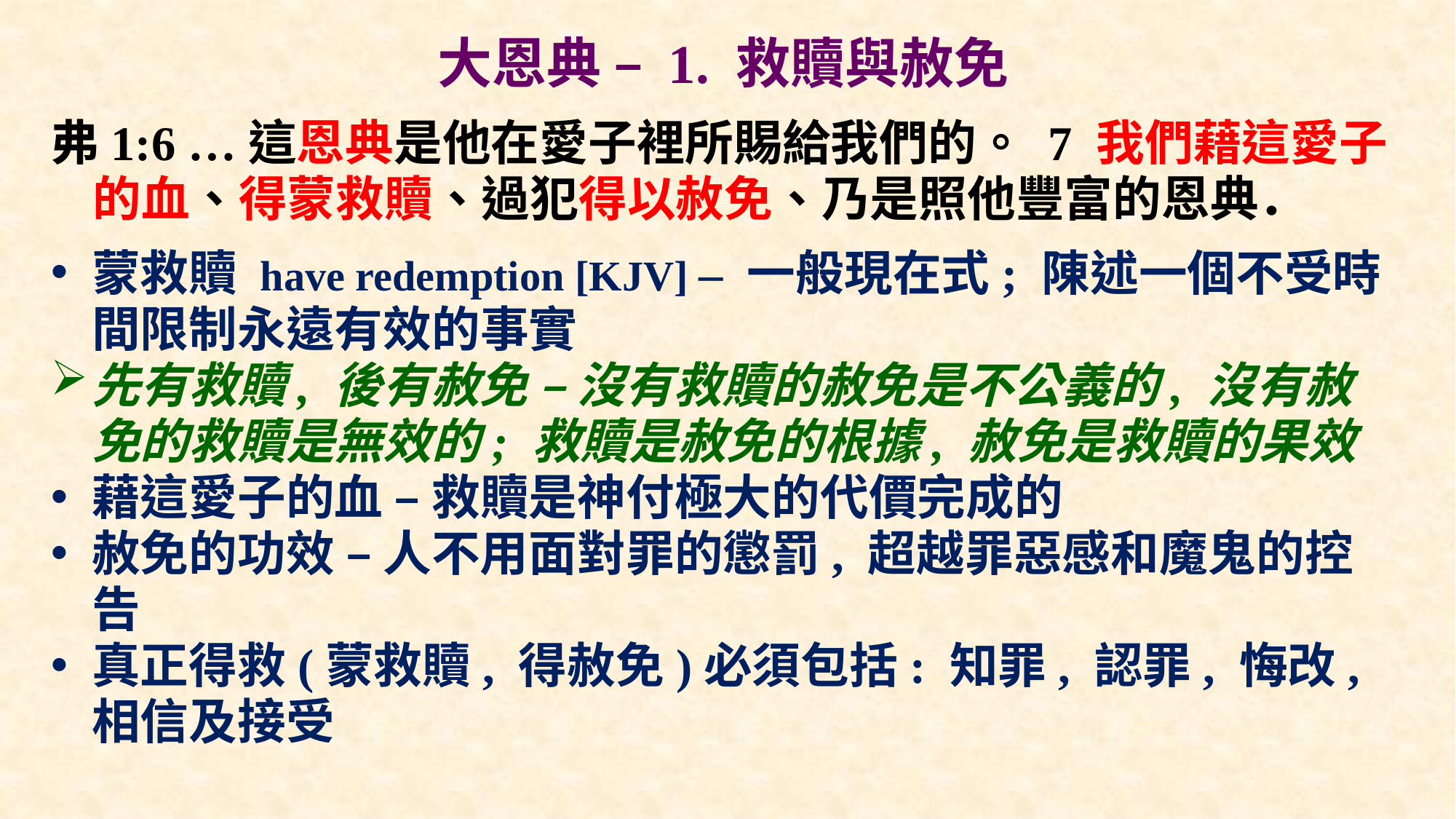

# 大恩典 – 1. 救贖與赦免
弗1:6 …這恩典是他在愛子裡所賜給我們的。 7 我們藉這愛子的血、得蒙救贖、過犯得以赦免、乃是照他豐富的恩典．
蒙救贖 have redemption [KJV] – 一般現在式; 陳述一個不受時間限制永遠有效的事實
先有救贖, 後有赦免 – 沒有救贖的赦免是不公義的, 沒有赦免的救贖是無效的; 救贖是赦免的根據, 赦免是救贖的果效
藉這愛子的血 – 救贖是神付極大的代價完成的
赦免的功效 – 人不用面對罪的懲罰, 超越罪惡感和魔鬼的控告
真正得救(蒙救贖, 得赦免)必須包括: 知罪, 認罪, 悔改, 相信及接受